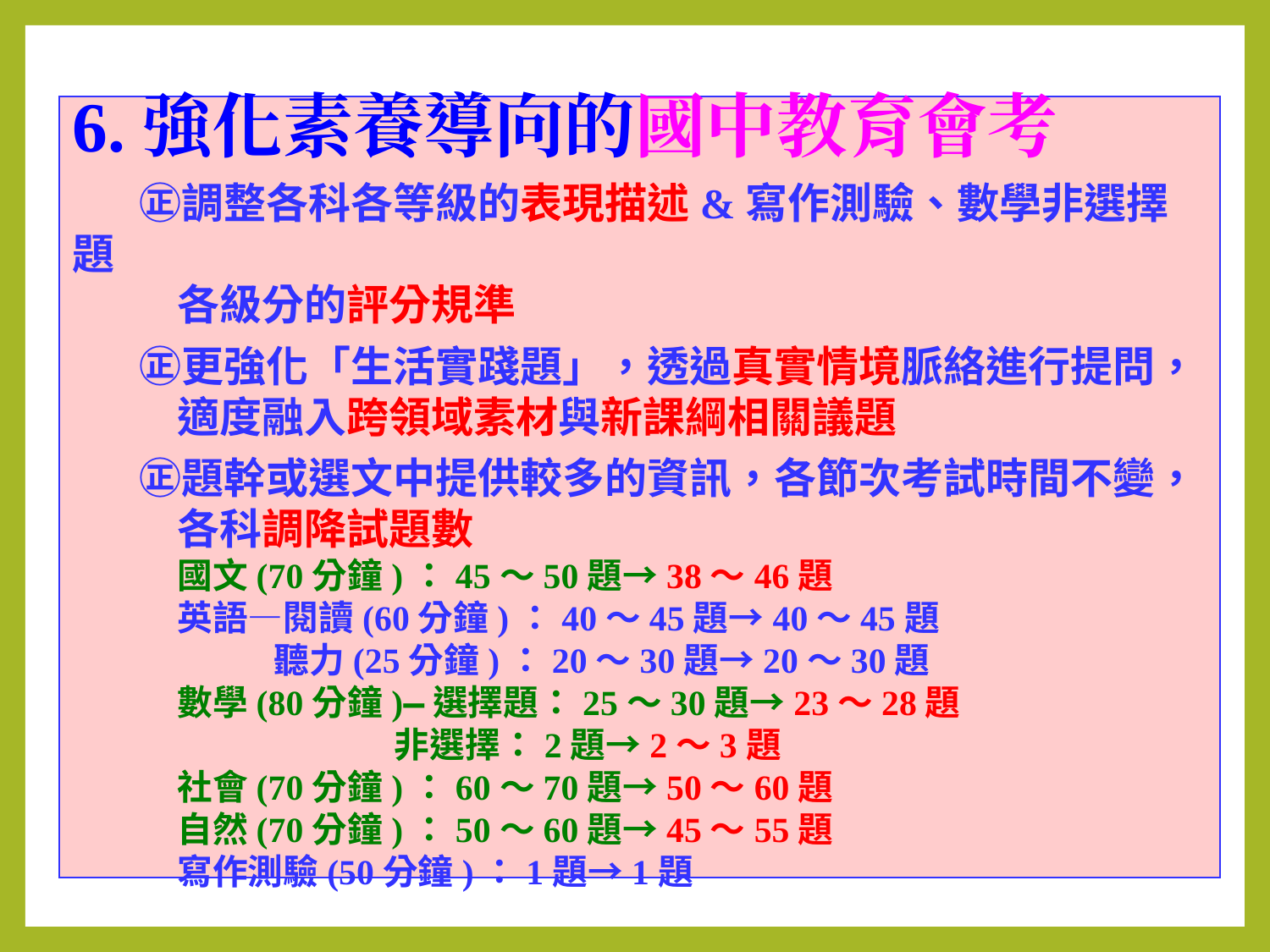

6.強化素養導向的國中教育會考
      ㊣調整各科各等級的表現描述&寫作測驗、數學非選擇題
          各級分的評分規準
      ㊣更強化「生活實踐題」，透過真實情境脈絡進行提問，
          適度融入跨領域素材與新課綱相關議題
      ㊣題幹或選文中提供較多的資訊，各節次考試時間不變，
          各科調降試題數
            國文(70分鐘)：45～50題→38～46題
            英語—閱讀(60分鐘)：40～45題→40～45題
                        聽力(25分鐘)：20～30題→20～30題
            數學(80分鐘)—選擇題：25～30題→23～28題
                                       非選擇：2題→2～3題
            社會(70分鐘)：60～70題→50～60題
            自然(70分鐘)：50～60題→45～55題
            寫作測驗(50分鐘)：1題→1題